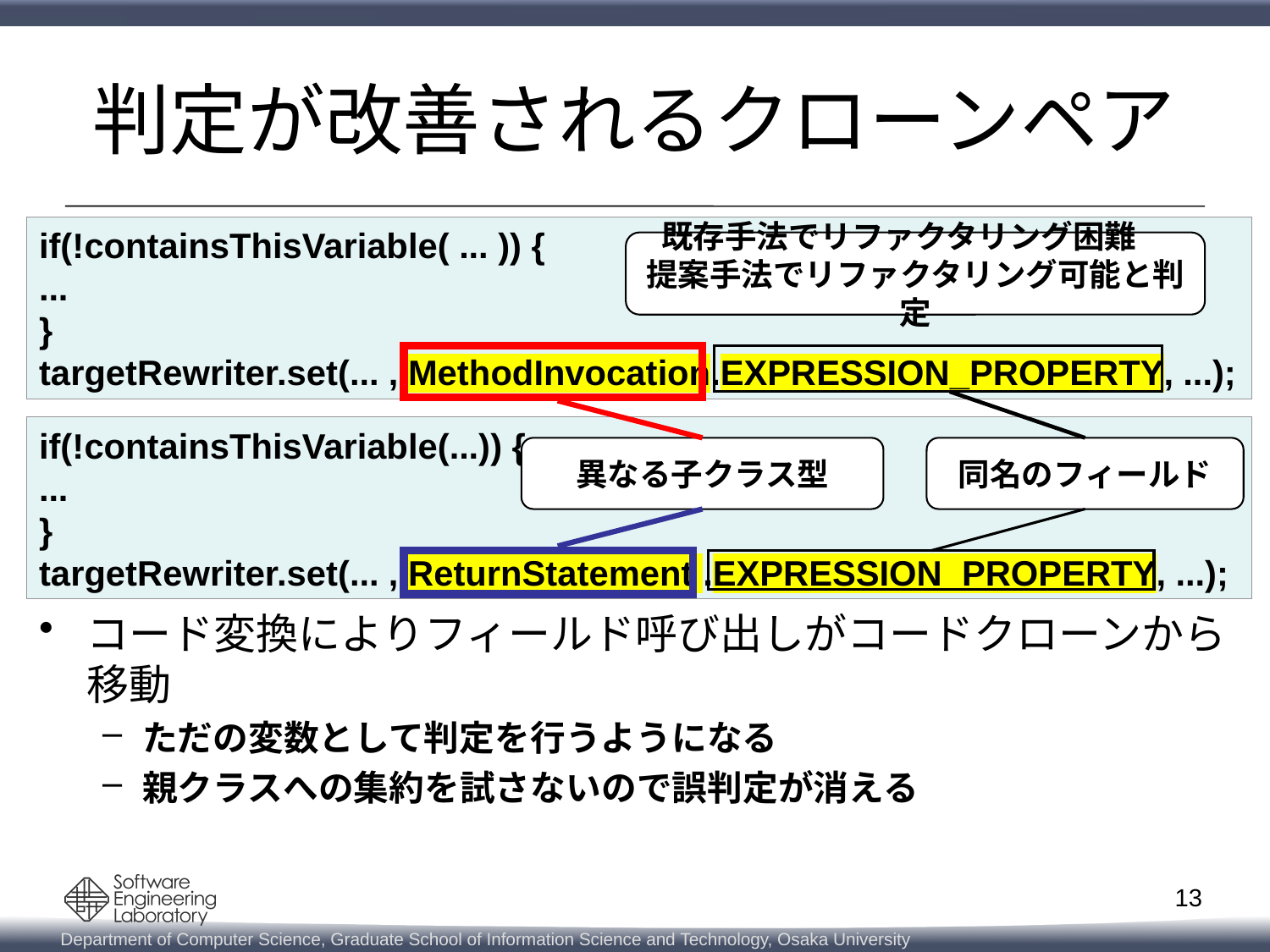

# 判定が改善されるクローンペア
if(!containsThisVariable( ... )) {
...
}
targetRewriter.set(... , MethodInvocation.EXPRESSION_PROPERTY, ...);
既存手法でリファクタリング困難
提案手法でリファクタリング可能と判定

if(!containsThisVariable(...)) {
...
}
targetRewriter.set(... , ReturnStatement .EXPRESSION_PROPERTY, ...);
同名のフィールド
異なる子クラス型

コード変換によりフィールド呼び出しがコードクローンから移動
ただの変数として判定を行うようになる
親クラスへの集約を試さないので誤判定が消える

13